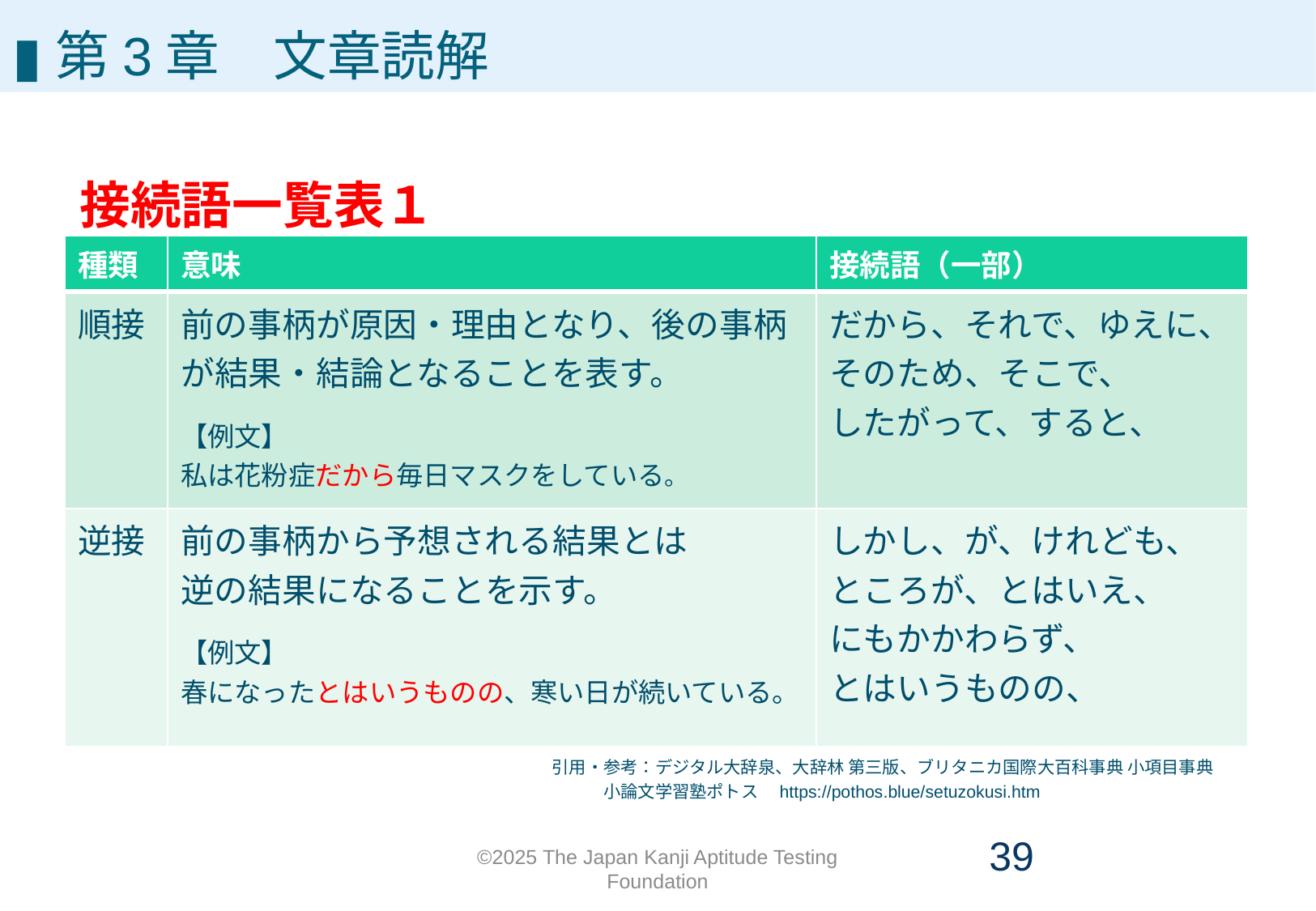

# 第3章
▮第3章　文章読解
接続語一覧表１

| 種類 | 意味 | 接続語（一部） |
| --- | --- | --- |
| 順接 | 前の事柄が原因・理由となり、後の事柄が結果・結論となることを表す。 【例文】 私は花粉症だから毎日マスクをしている。 | だから、それで、ゆえに、そのため、そこで、 したがって、すると、 |
| 逆接 | 前の事柄から予想される結果とは 逆の結果になることを示す。 【例文】 春になったとはいうものの、寒い日が続いている。 | しかし、が、けれども、 ところが、とはいえ、 にもかかわらず、 とはいうものの、 |

引用・参考：デジタル大辞泉、大辞林 第三版、ブリタニカ国際大百科事典 小項目事典
　　　小論文学習塾ポトス　https://pothos.blue/setuzokusi.htm

©2025 The Japan Kanji Aptitude Testing Foundation
39